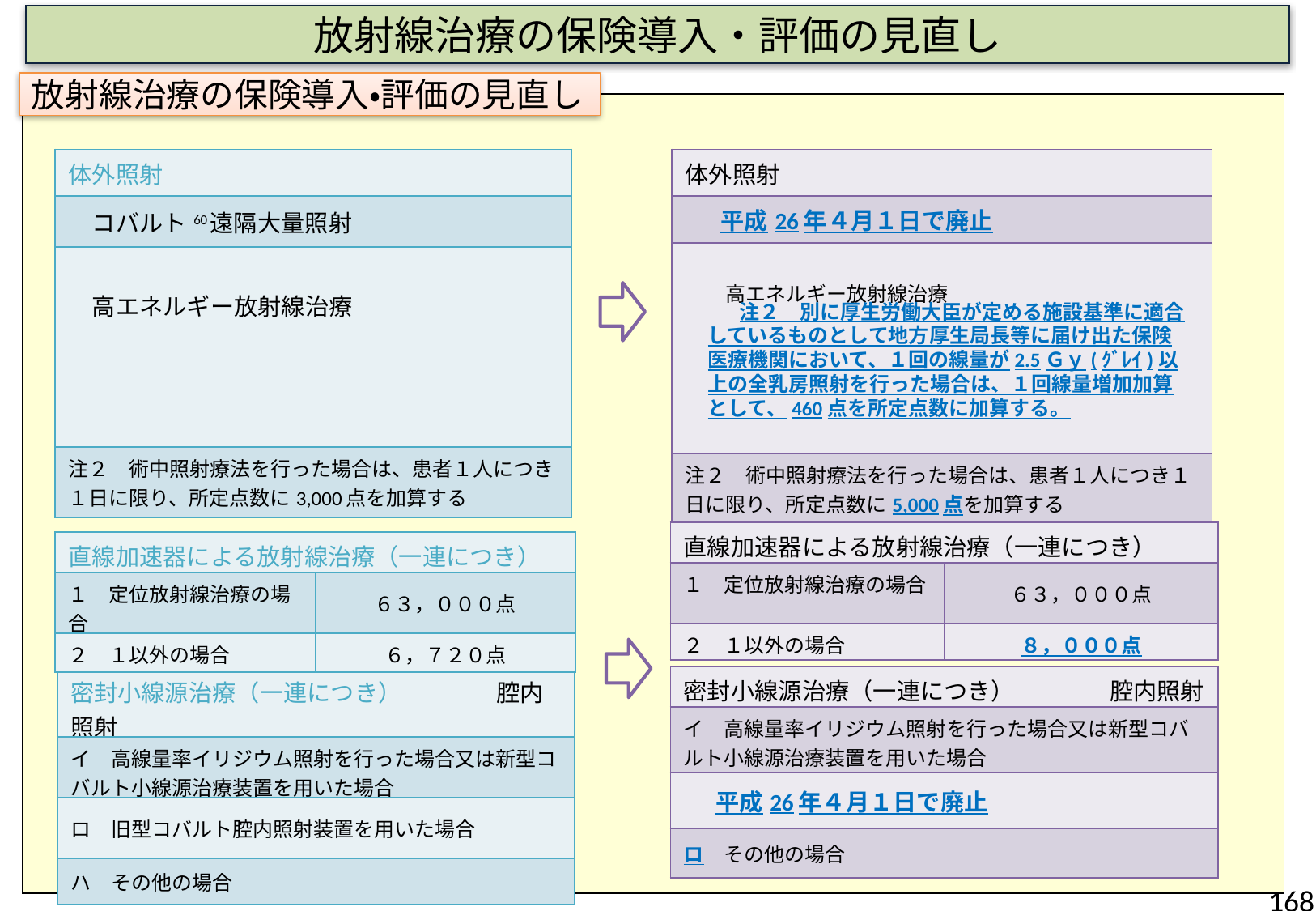

# 放射線治療の保険導入・評価の見直し
放射線治療の保険導入・評価の見直し

| 体外照射 |
| --- |
| コバルト60遠隔大量照射 |
| 高エネルギー放射線治療 |
| 注２　術中照射療法を行った場合は、患者１人につき１日に限り、所定点数に3,000点を加算する |
| 体外照射 |
| --- |
| 平成26年４月１日で廃止 |
| 高エネルギー放射線治療 |
| 注２　術中照射療法を行った場合は、患者１人につき１日に限り、所定点数に5,000点を加算する |

　注２　別に厚生労働大臣が定める施設基準に適合しているものとして地方厚生局長等に届け出た保険医療機関において、１回の線量が2.5Ｇｙ(ｸﾞﾚｲ)以上の全乳房照射を行った場合は、１回線量増加加算として、460点を所定点数に加算する。
| 直線加速器による放射線治療（一連につき） |  |
| --- | --- |
| １　定位放射線治療の場合 | ６３，０００点 |
| ２　１以外の場合 | ８，０００点 |
| 直線加速器による放射線治療（一連につき） |  |
| --- | --- |
| １　定位放射線治療の場合 | ６３，０００点 |
| ２　１以外の場合 | ６，７２０点 |

| 密封小線源治療（一連につき）　　　　腔内照射 |
| --- |
| イ　高線量率イリジウム照射を行った場合又は新型コバルト小線源治療装置を用いた場合 |
| 平成26年４月１日で廃止 |
| ロ　その他の場合 |
| 密封小線源治療（一連につき）　　　　腔内照射 |
| --- |
| イ　高線量率イリジウム照射を行った場合又は新型コバルト小線源治療装置を用いた場合 |
| ロ　旧型コバルト腔内照射装置を用いた場合 |
| ハ　その他の場合 |
168